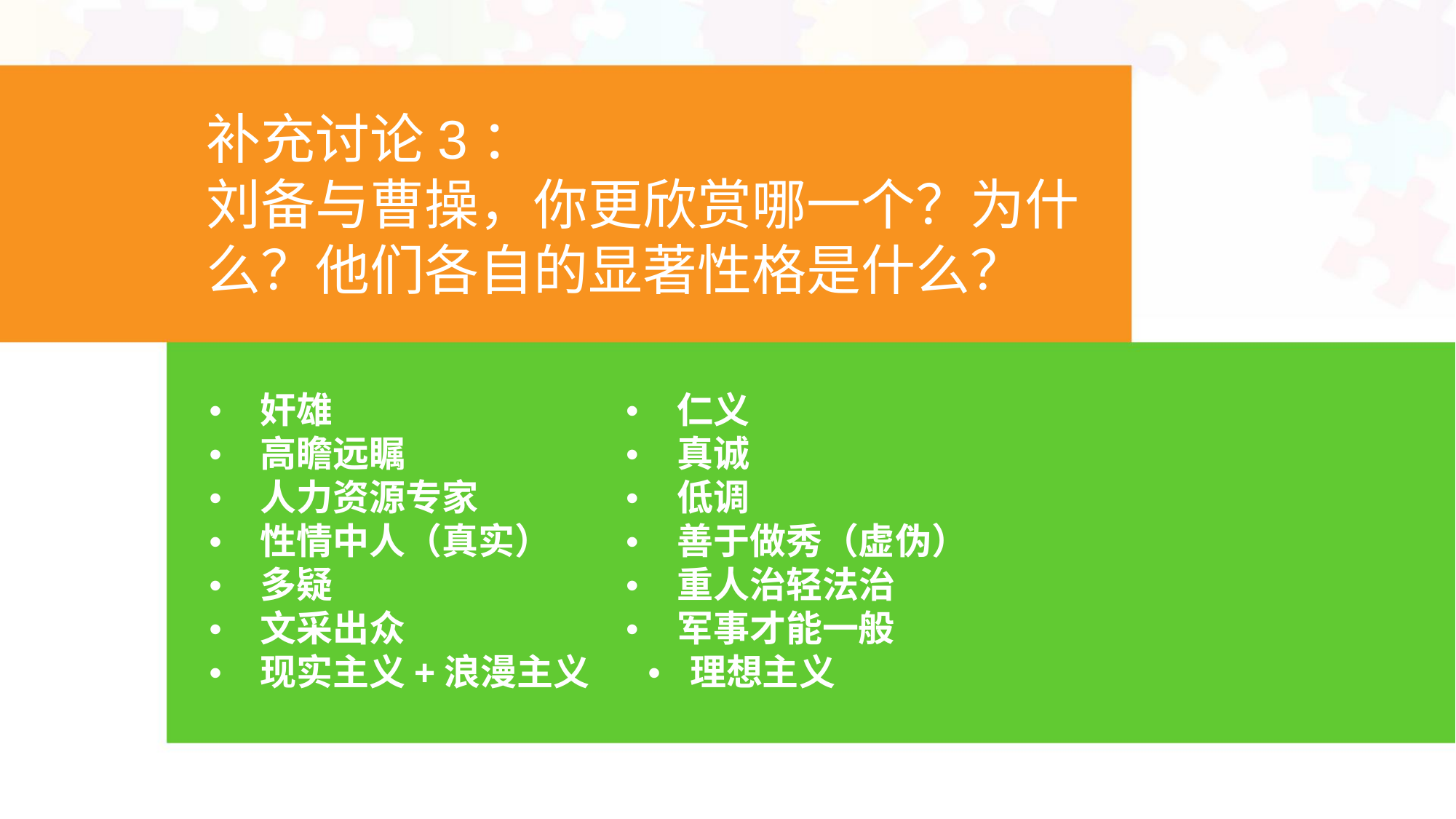

补充讨论3：
刘备与曹操，你更欣赏哪一个？为什
么？他们各自的显著性格是什么？
• 奸雄
• 仁义
• 高瞻远瞩
• 人力资源专家
• 性情中人（真实）
• 多疑
• 真诚
• 低调
• 善于做秀（虚伪）
• 重人治轻法治
• 军事才能一般
• 文采出众
• 现实主义+浪漫主义 • 理想主义